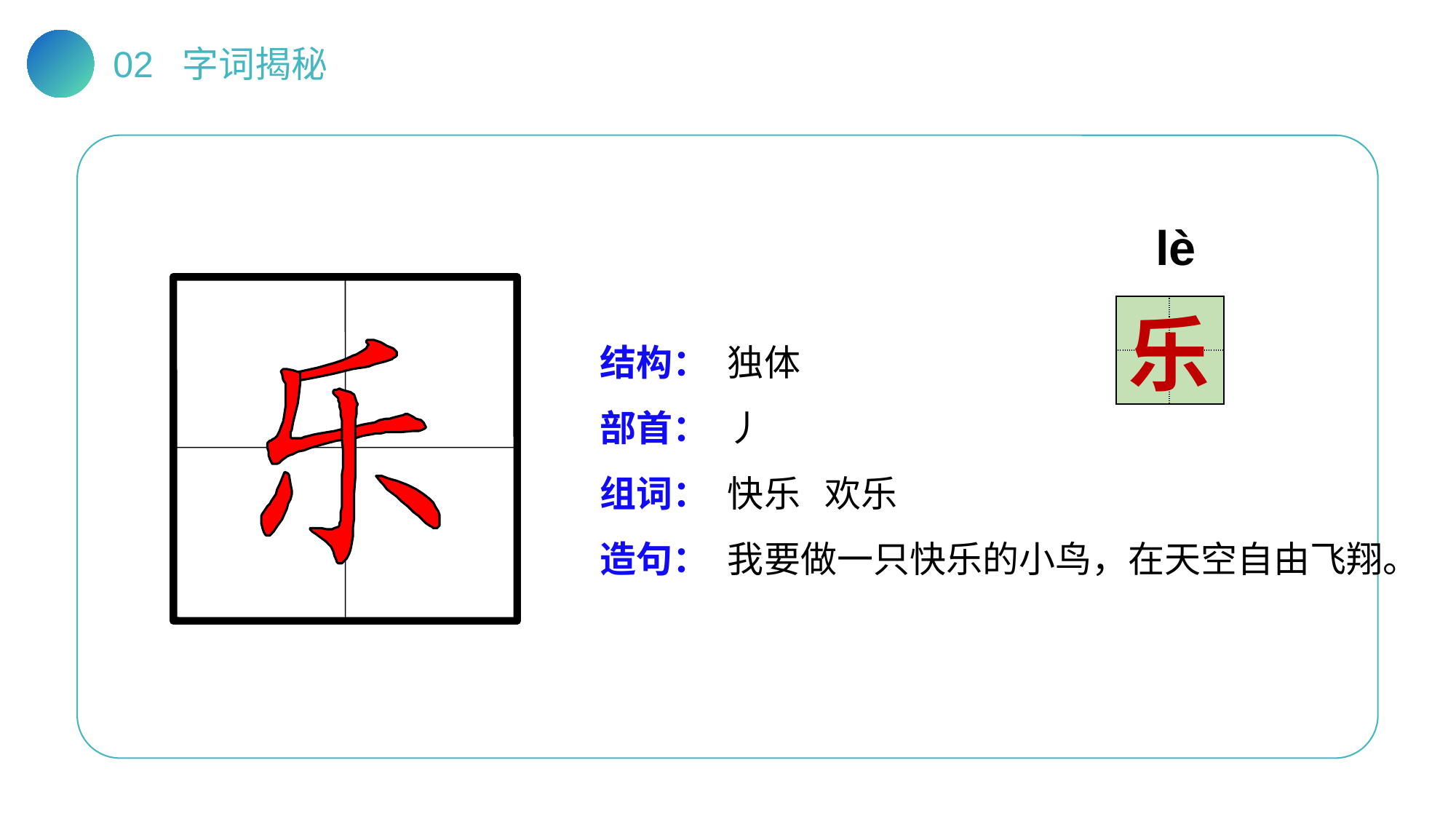

02  字词揭秘

lè

|  |  |
| --- | --- |
|  |  |
乐
结构：
部首：
组词：
造句：

独体
丿
快乐   欢乐
我要做一只快乐的小鸟，在天空自由飞翔。